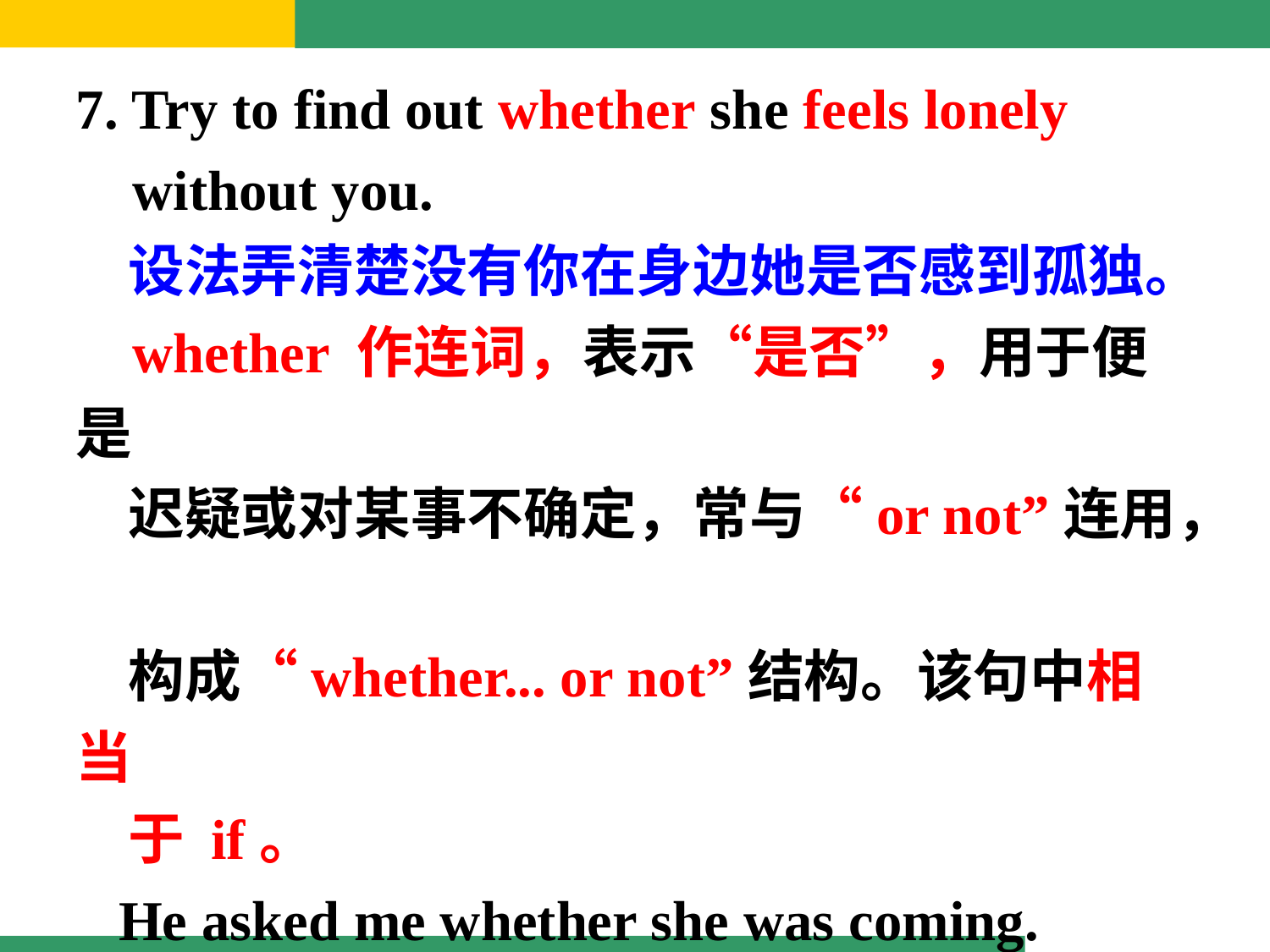

7. Try to find out whether she feels lonely
    without you.
   设法弄清楚没有你在身边她是否感到孤独。
    whether 作连词，表示“是否”，用于便是
   迟疑或对某事不确定，常与“or not”连用，
   构成“whether... or not”结构。该句中相当
   于 if。
   He asked me whether she was coming.
   他问我她是否来。
   feel lonely 表示“感到孤独”。